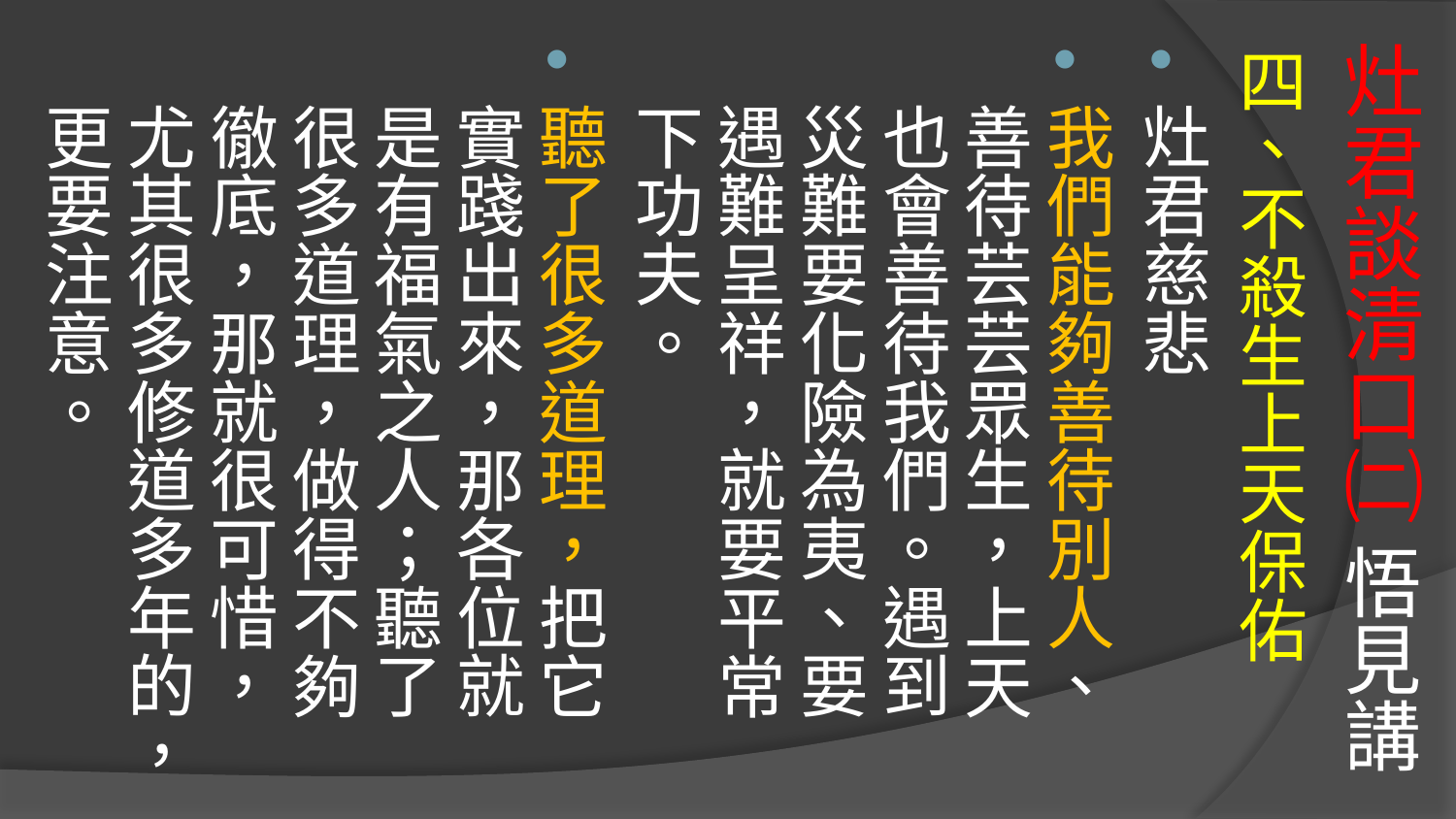

# 灶君談清口㈡ 悟見講
四、不殺生上天保佑
灶君慈悲
我們能夠善待別人、善待芸芸眾生，上天也會善待我們。遇到災難要化險為夷、要遇難呈祥，就要平常下功夫。
聽了很多道理，把它實踐出來，那各位就是有福氣之人；聽了很多道理，做得不夠徹底，那就很可惜，尤其很多修道多年的，更要注意。